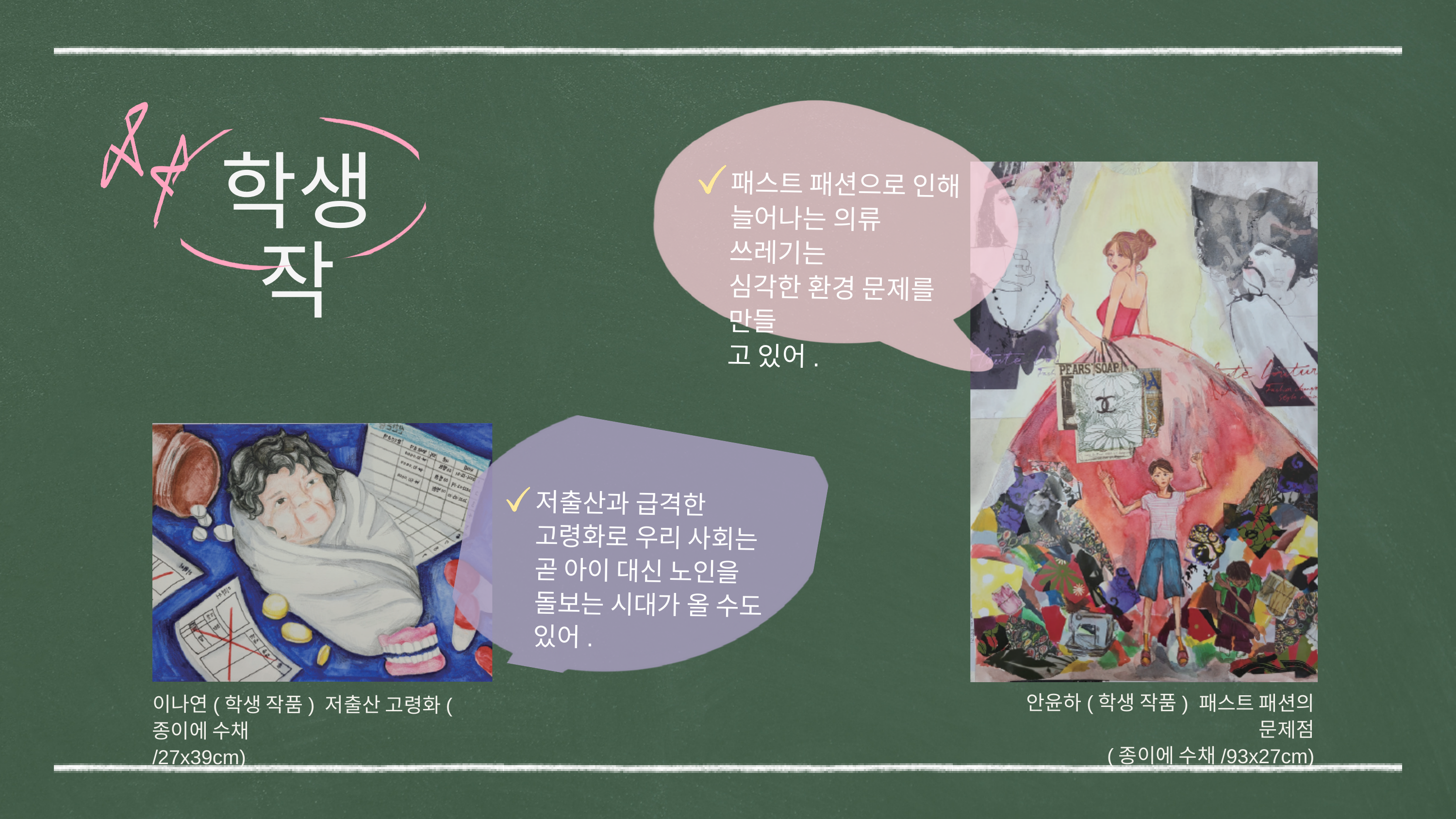

학생작

패스트 패션으로 인해
늘어나는 의류 쓰레기는
심각한 환경 문제를 만들
고 있어.

저출산과 급격한 고령화로 우리 사회는 곧 아이 대신 노인을 돌보는 시대가 올 수도 있어.

안윤하(학생 작품) 패스트 패션의 문제점
(종이에 수채/93x27cm)
이나연(학생 작품) 저출산 고령화(종이에 수채
/27x39cm)